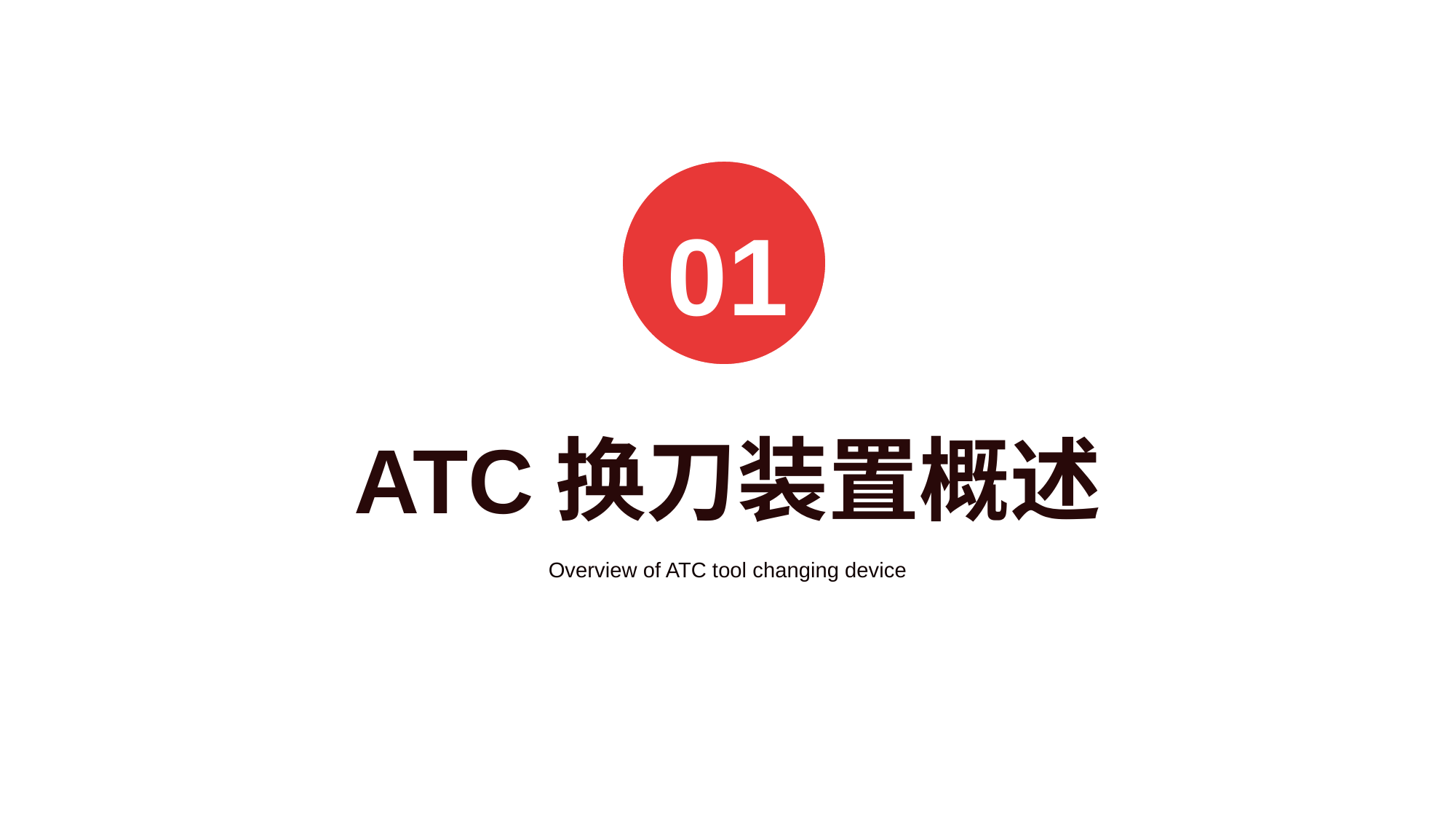

01

ATC换刀装置概述
Overview of ATC tool changing device